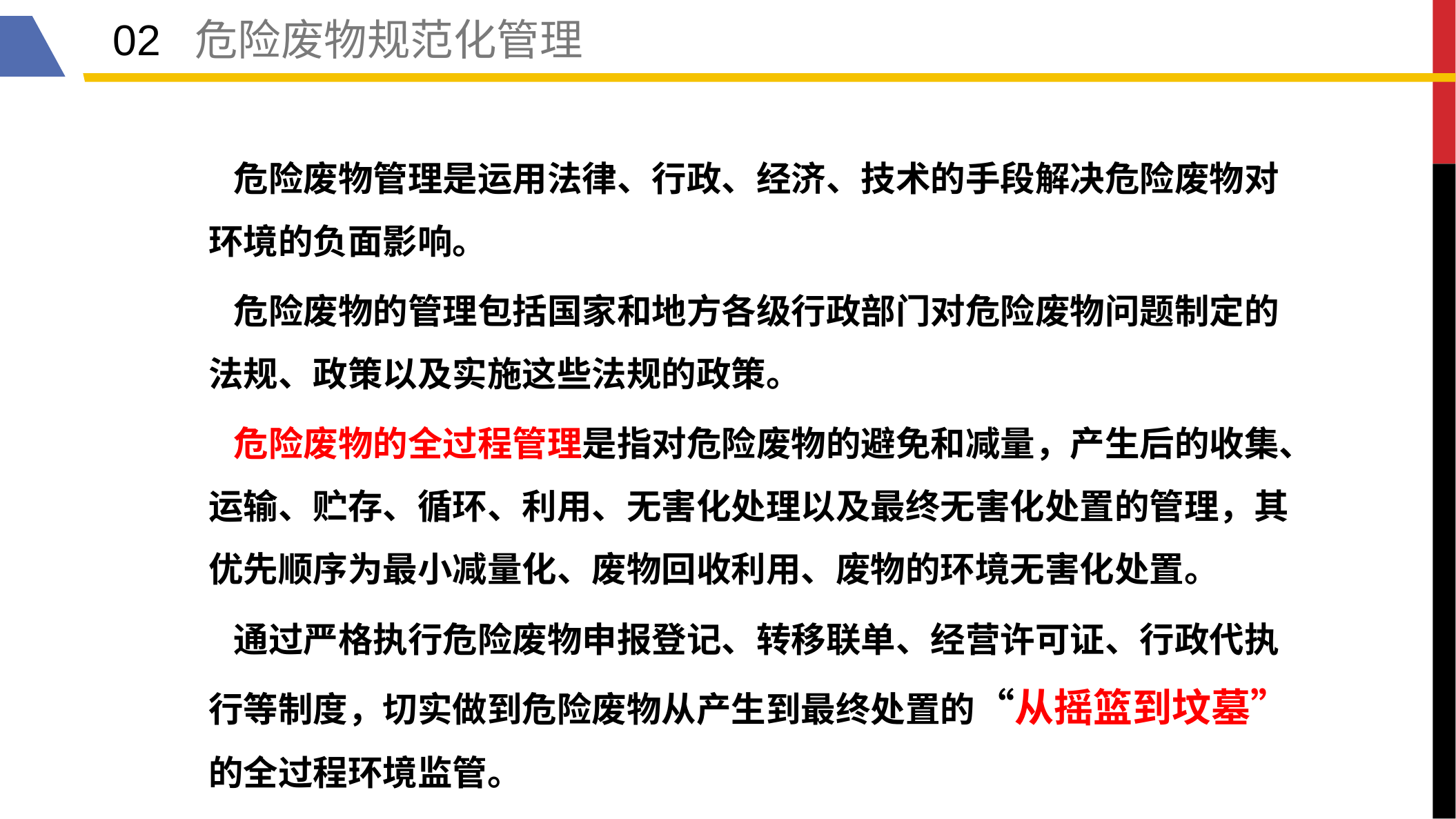

02  危险废物规范化管理

       危险废物管理是运用法律、行政、经济、技术的手段解决危险废物对环境的负面影响。
       危险废物的管理包括国家和地方各级行政部门对危险废物问题制定的法规、政策以及实施这些法规的政策。
       危险废物的全过程管理是指对危险废物的避免和减量，产生后的收集、运输、贮存、循环、利用、无害化处理以及最终无害化处置的管理，其优先顺序为最小减量化、废物回收利用、废物的环境无害化处置。
       通过严格执行危险废物申报登记、转移联单、经营许可证、行政代执行等制度，切实做到危险废物从产生到最终处置的“从摇篮到坟墓”的全过程环境监管。